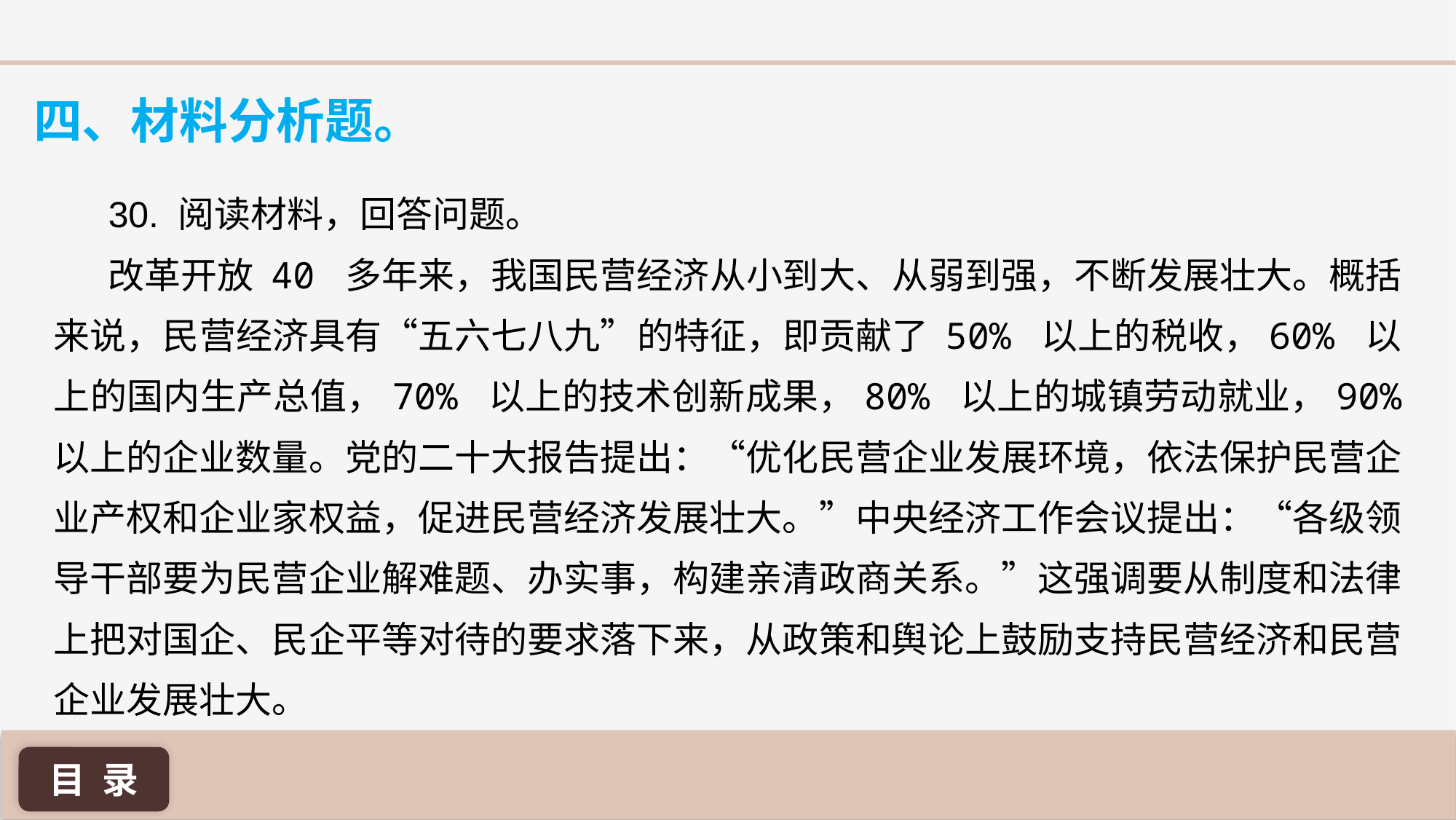

四、材料分析题。
30. 阅读材料，回答问题。
改革开放 40 多年来，我国民营经济从小到大、从弱到强，不断发展壮大。概括来说，民营经济具有“五六七八九”的特征，即贡献了 50% 以上的税收，60% 以上的国内生产总值，70% 以上的技术创新成果，80% 以上的城镇劳动就业，90% 以上的企业数量。党的二十大报告提出：“优化民营企业发展环境，依法保护民营企业产权和企业家权益，促进民营经济发展壮大。”中央经济工作会议提出：“各级领导干部要为民营企业解难题、办实事，构建亲清政商关系。”这强调要从制度和法律上把对国企、民企平等对待的要求落下来，从政策和舆论上鼓励支持民营经济和民营企业发展壮大。